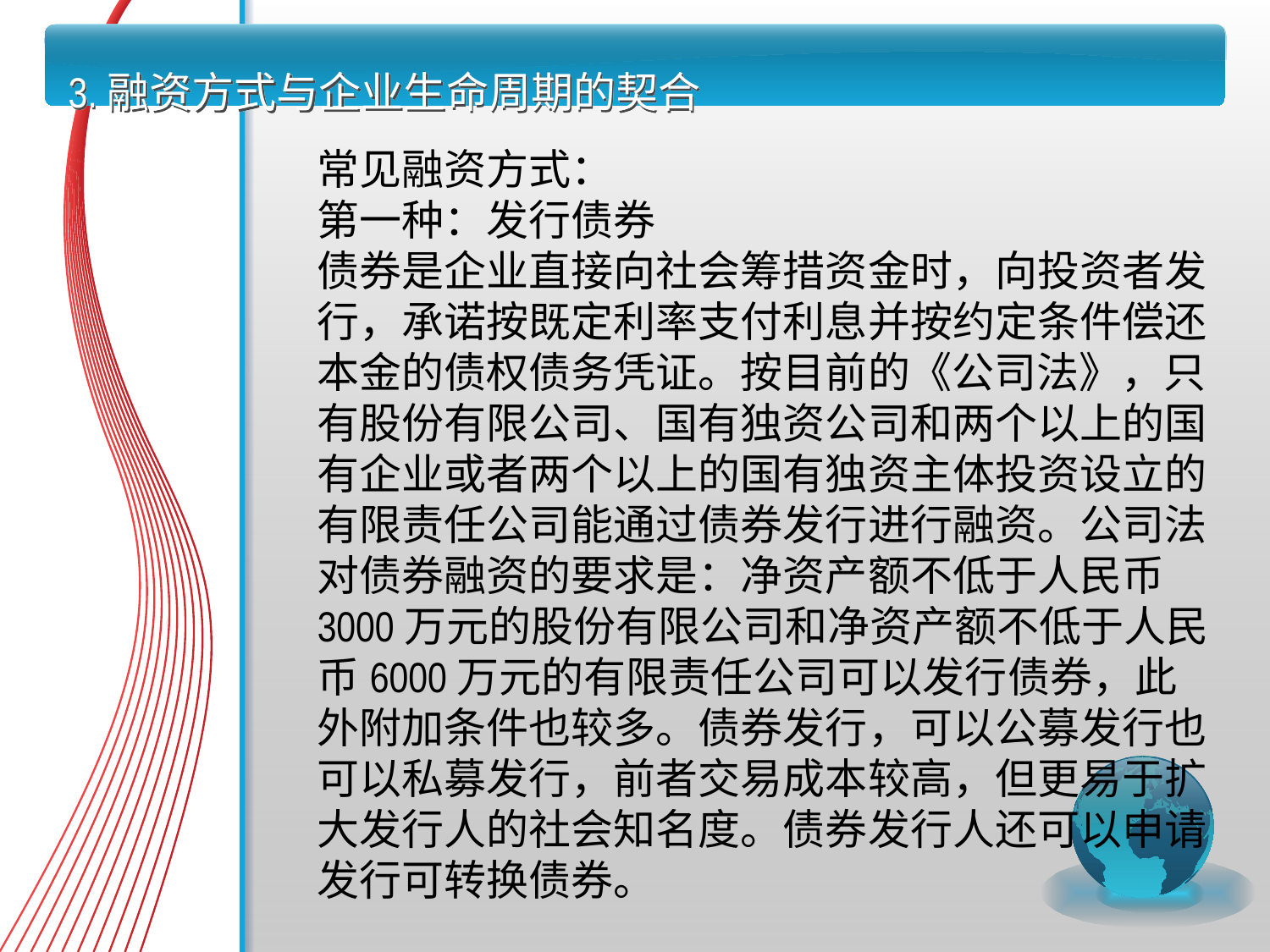

# 3.融资方式与企业生命周期的契合
常见融资方式：
第一种：发行债券
债券是企业直接向社会筹措资金时，向投资者发行，承诺按既定利率支付利息并按约定条件偿还本金的债权债务凭证。按目前的《公司法》，只有股份有限公司、国有独资公司和两个以上的国有企业或者两个以上的国有独资主体投资设立的有限责任公司能通过债券发行进行融资。公司法对债券融资的要求是：净资产额不低于人民币3000万元的股份有限公司和净资产额不低于人民币6000万元的有限责任公司可以发行债券，此外附加条件也较多。债券发行，可以公募发行也可以私募发行，前者交易成本较高，但更易于扩大发行人的社会知名度。债券发行人还可以申请发行可转换债券。